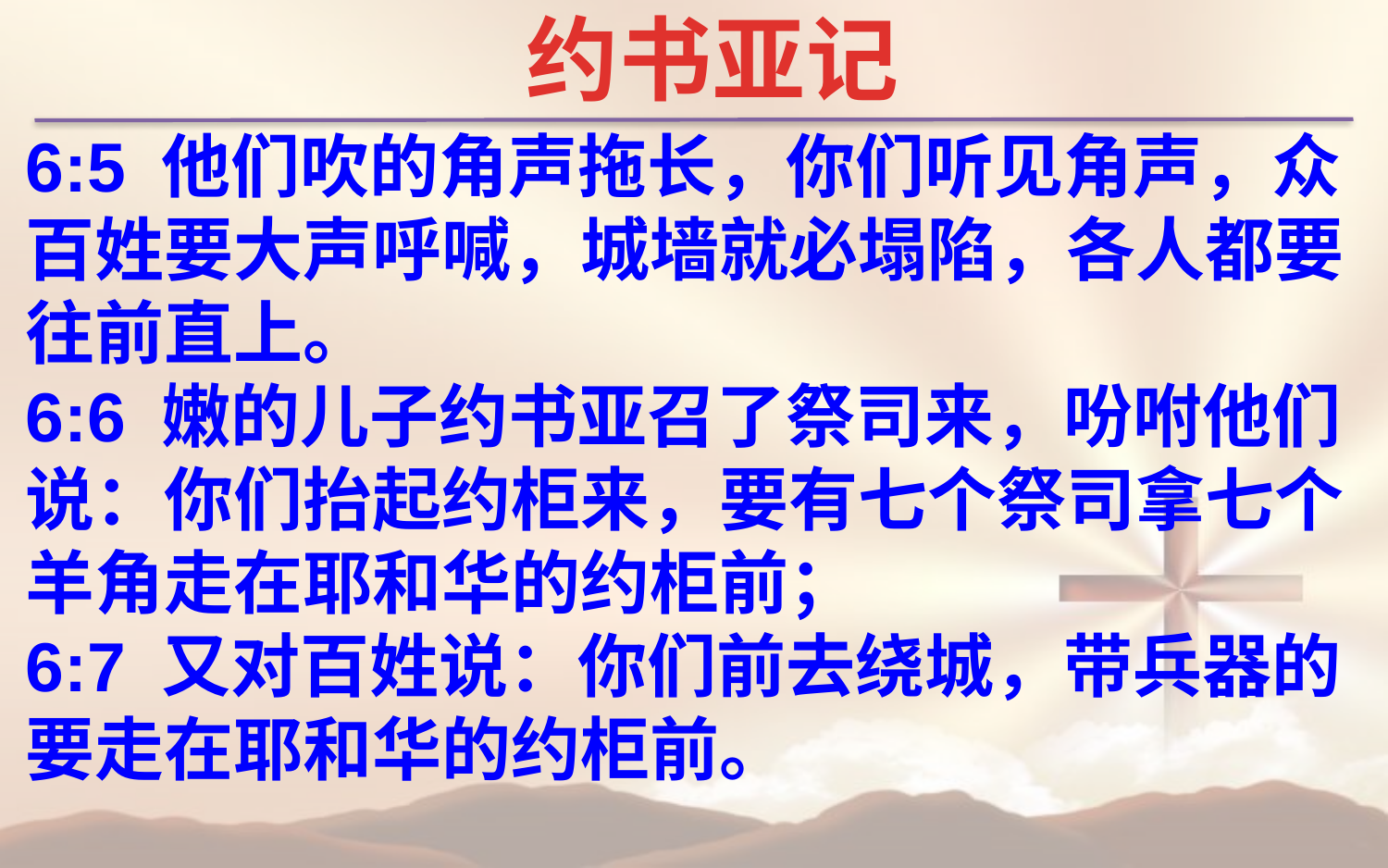

约书亚记
6:5 他们吹的角声拖长，你们听见角声，众百姓要大声呼喊，城墙就必塌陷，各人都要往前直上。
6:6 嫩的儿子约书亚召了祭司来，吩咐他们说：你们抬起约柜来，要有七个祭司拿七个羊角走在耶和华的约柜前；
6:7 又对百姓说：你们前去绕城，带兵器的要走在耶和华的约柜前。